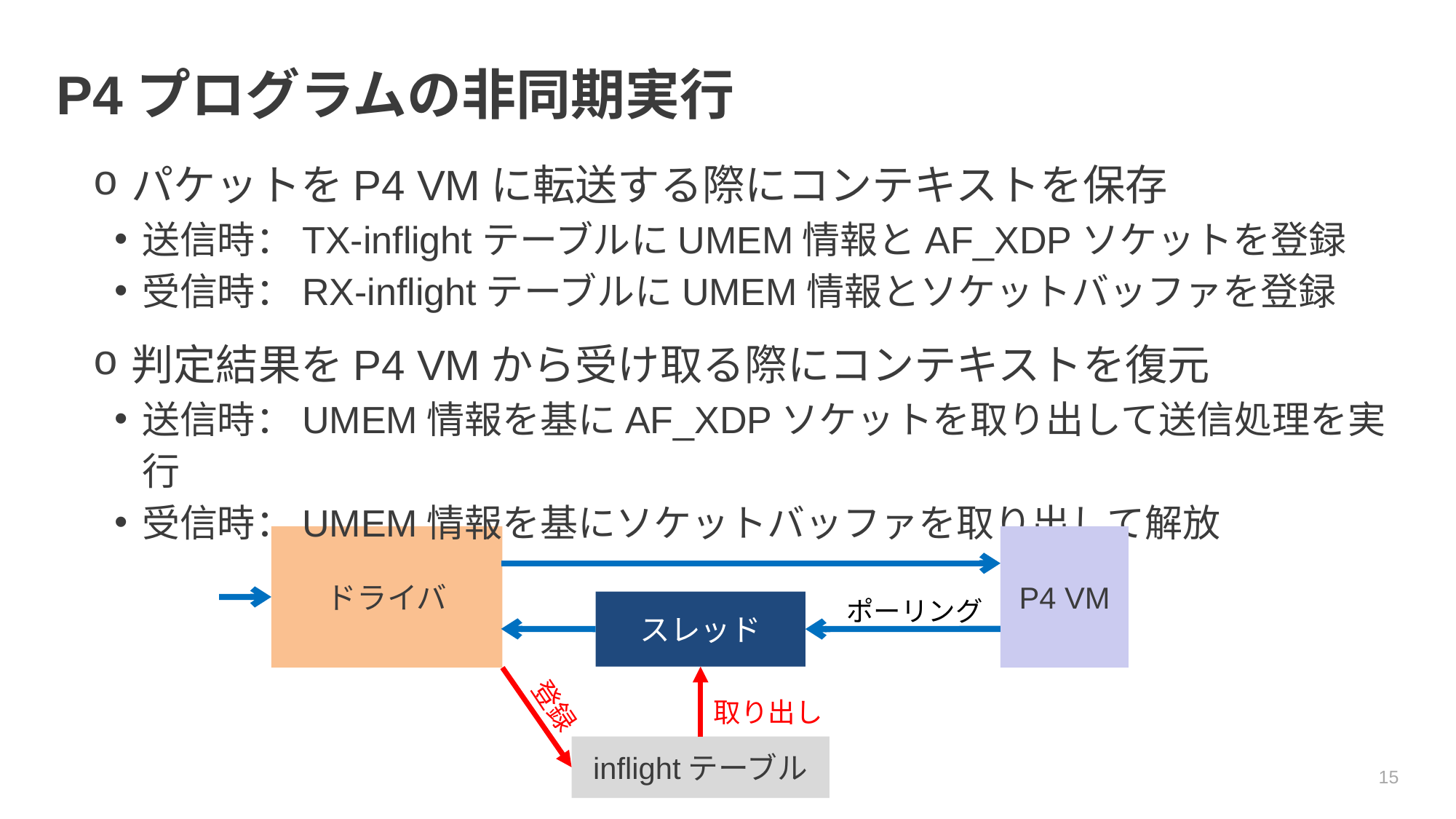

# P4プログラムの非同期実行
パケットをP4 VMに転送する際にコンテキストを保存
送信時：TX-inflightテーブルにUMEM情報とAF_XDPソケットを登録
受信時：RX-inflightテーブルにUMEM情報とソケットバッファを登録
判定結果をP4 VMから受け取る際にコンテキストを復元
送信時：UMEM情報を基にAF_XDPソケットを取り出して送信処理を実行
受信時：UMEM情報を基にソケットバッファを取り出して解放
P4 VM
ドライバ
ポーリング
スレッド
登録
取り出し
inflightテーブル
15